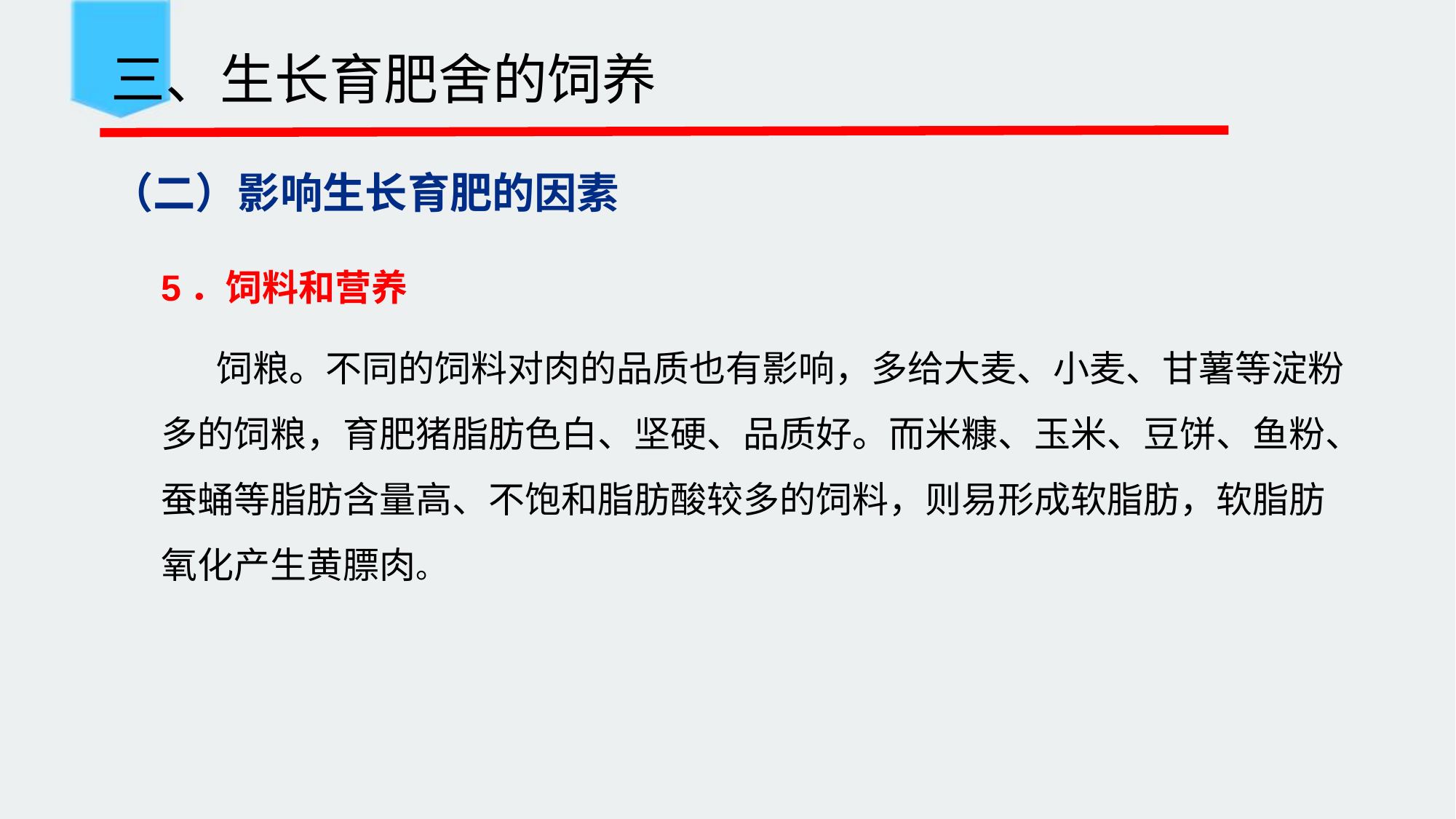

三、生长育肥舍的饲养
（二）影响生长育肥的因素
5．饲料和营养
       饲粮。不同的饲料对肉的品质也有影响，多给大麦、小麦、甘薯等淀粉多的饲粮，育肥猪脂肪色白、坚硬、品质好。而米糠、玉米、豆饼、鱼粉、蚕蛹等脂肪含量高、不饱和脂肪酸较多的饲料，则易形成软脂肪，软脂肪氧化产生黄膘肉。